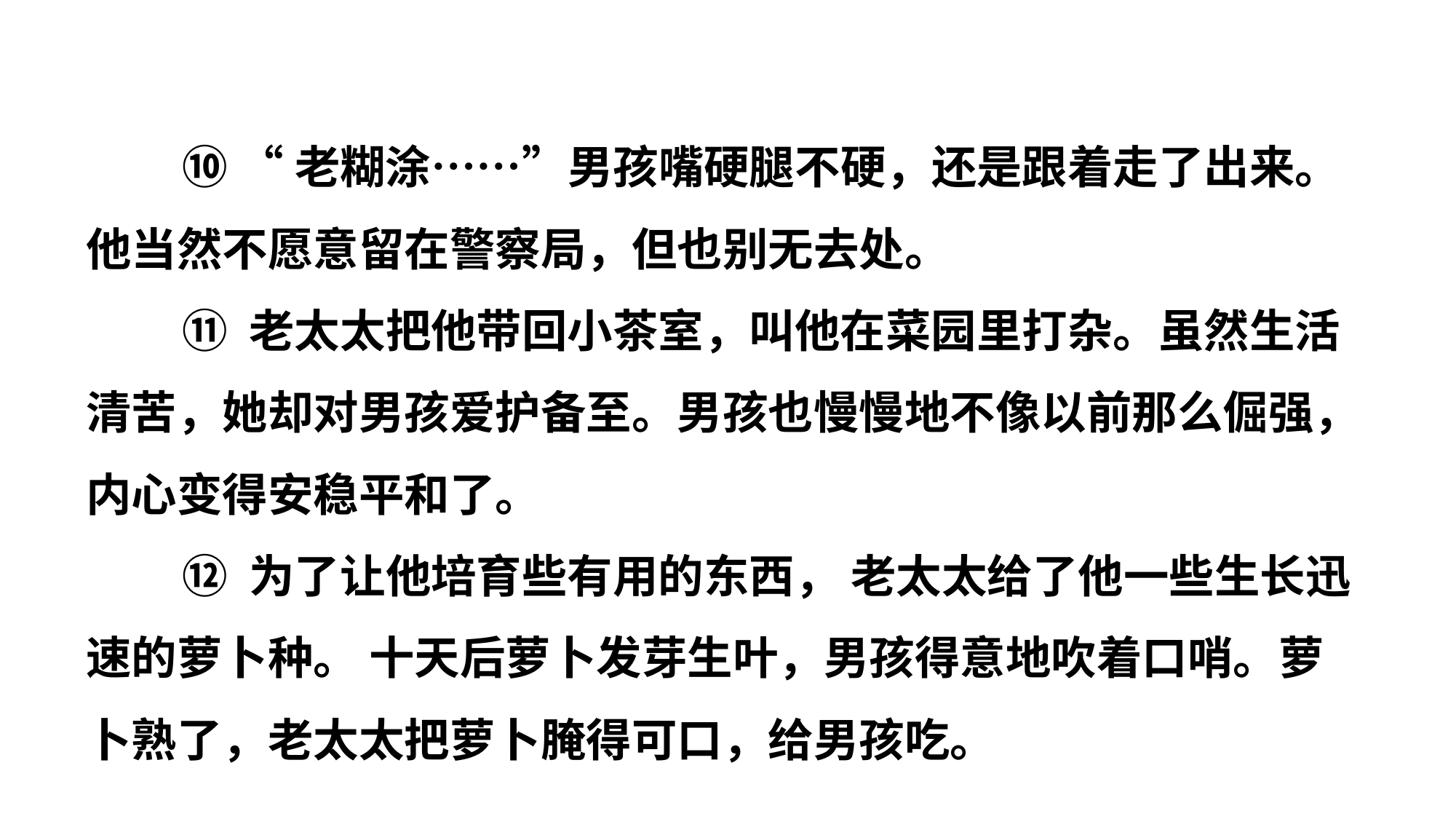

⑩ “老糊涂……”男孩嘴硬腿不硬，还是跟着走了出来。他当然不愿意留在警察局，但也别无去处。
⑪ 老太太把他带回小茶室，叫他在菜园里打杂。虽然生活清苦，她却对男孩爱护备至。男孩也慢慢地不像以前那么倔强，内心变得安稳平和了。
⑫ 为了让他培育些有用的东西， 老太太给了他一些生长迅速的萝卜种。 十天后萝卜发芽生叶，男孩得意地吹着口哨。萝卜熟了，老太太把萝卜腌得可口，给男孩吃。